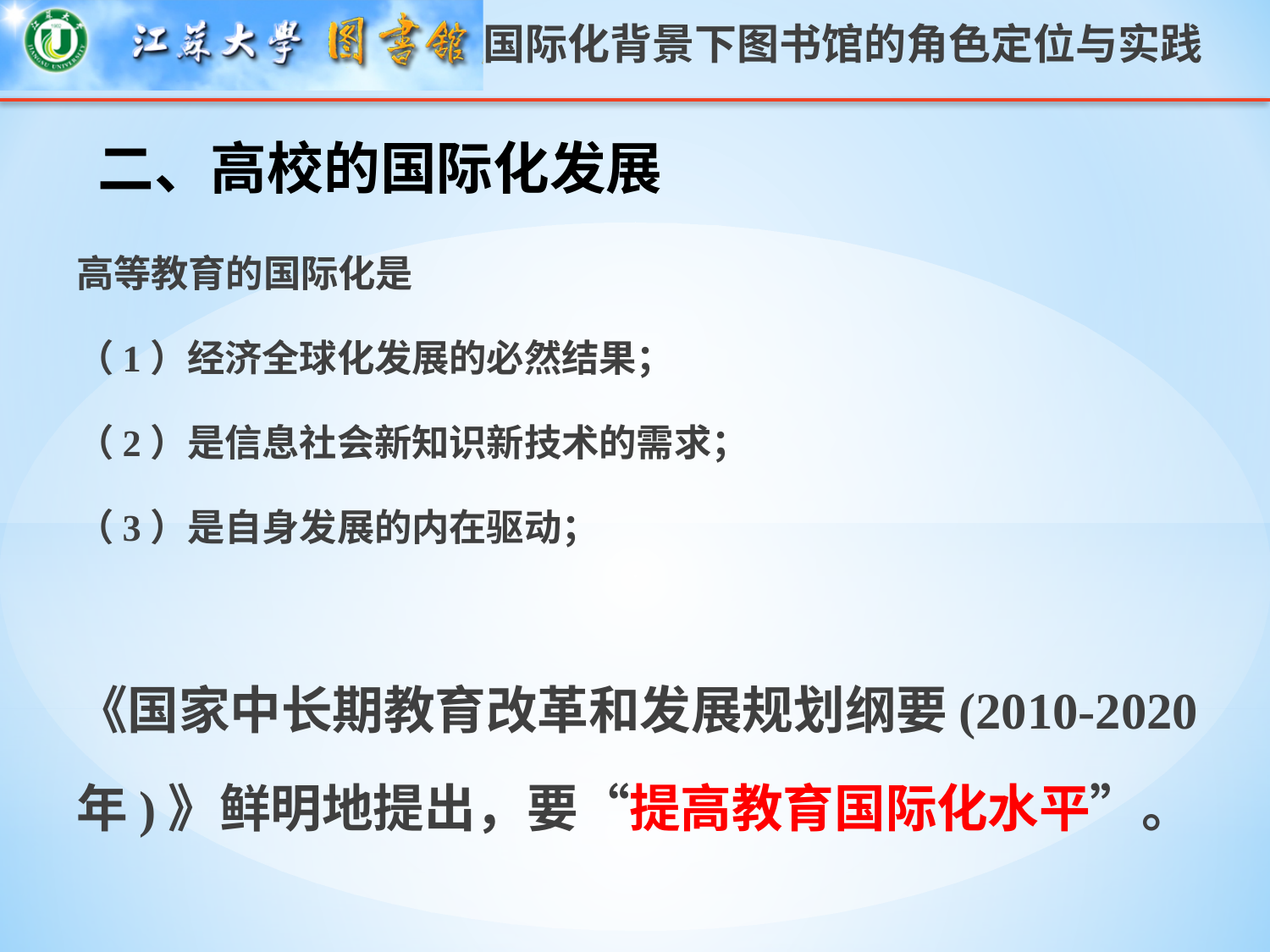

二、高校的国际化发展
高等教育的国际化是
（1）经济全球化发展的必然结果；
（2）是信息社会新知识新技术的需求；
（3）是自身发展的内在驱动；

《国家中长期教育改革和发展规划纲要(2010-2020年)》鲜明地提出，要“提高教育国际化水平”。